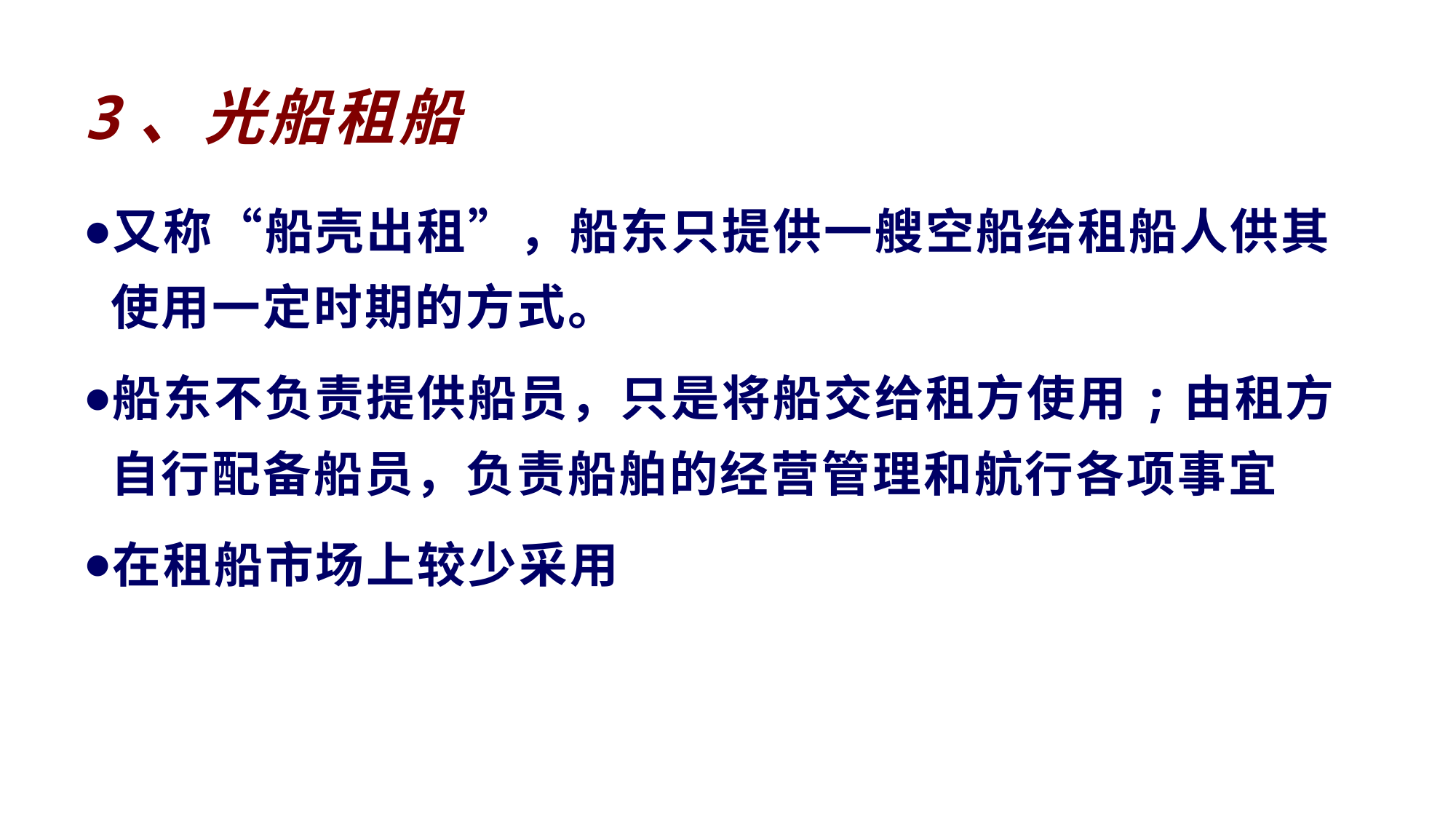

# 3、光船租船
又称“船壳出租”，船东只提供一艘空船给租船人供其使用一定时期的方式。
船东不负责提供船员，只是将船交给租方使用;由租方自行配备船员，负责船舶的经营管理和航行各项事宜
在租船市场上较少采用